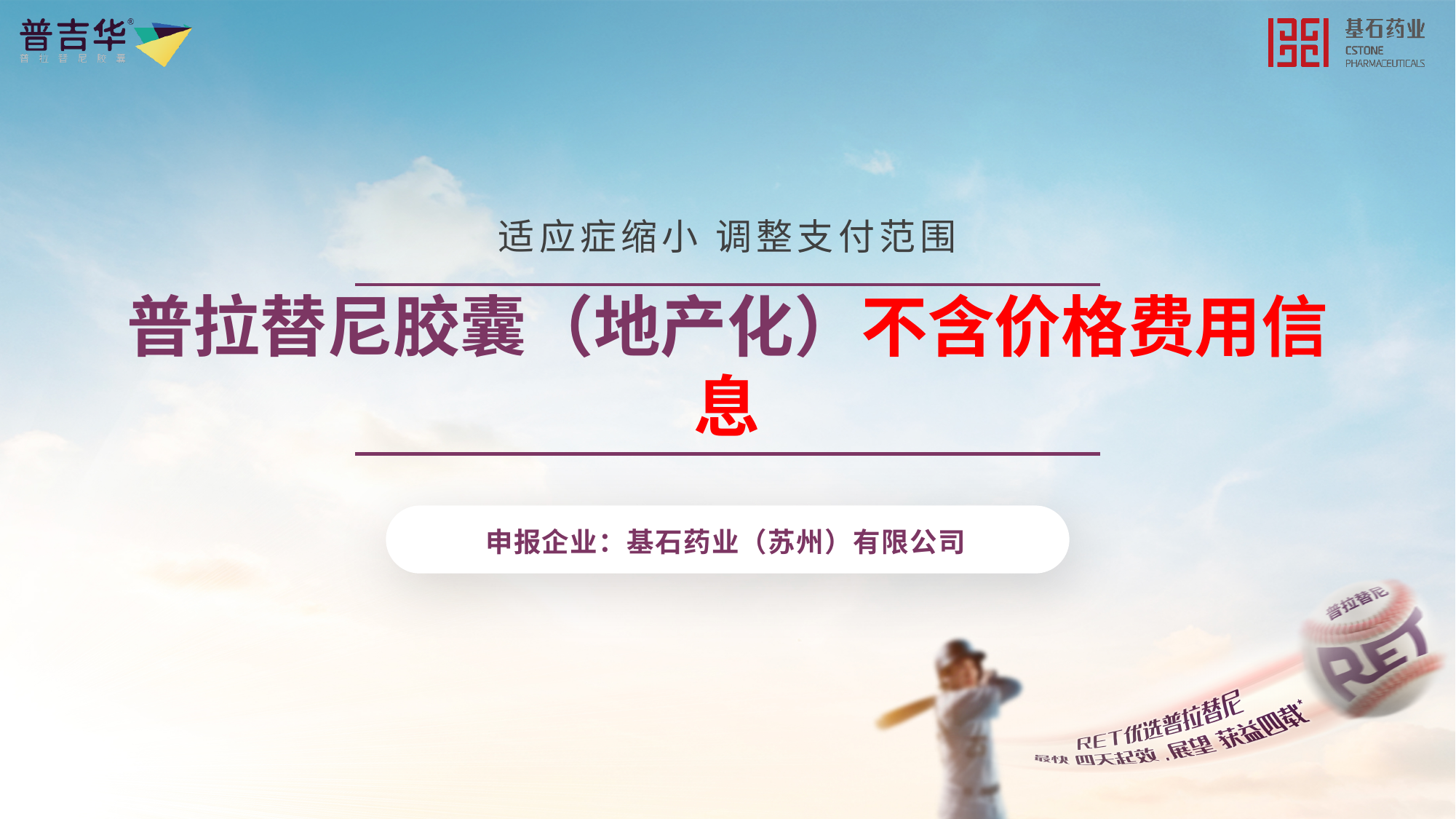

适应症缩小 调整支付范围
普拉替尼胶囊（地产化）不含价格费用信息

# 申报企业：基石药业（苏州）有限公司